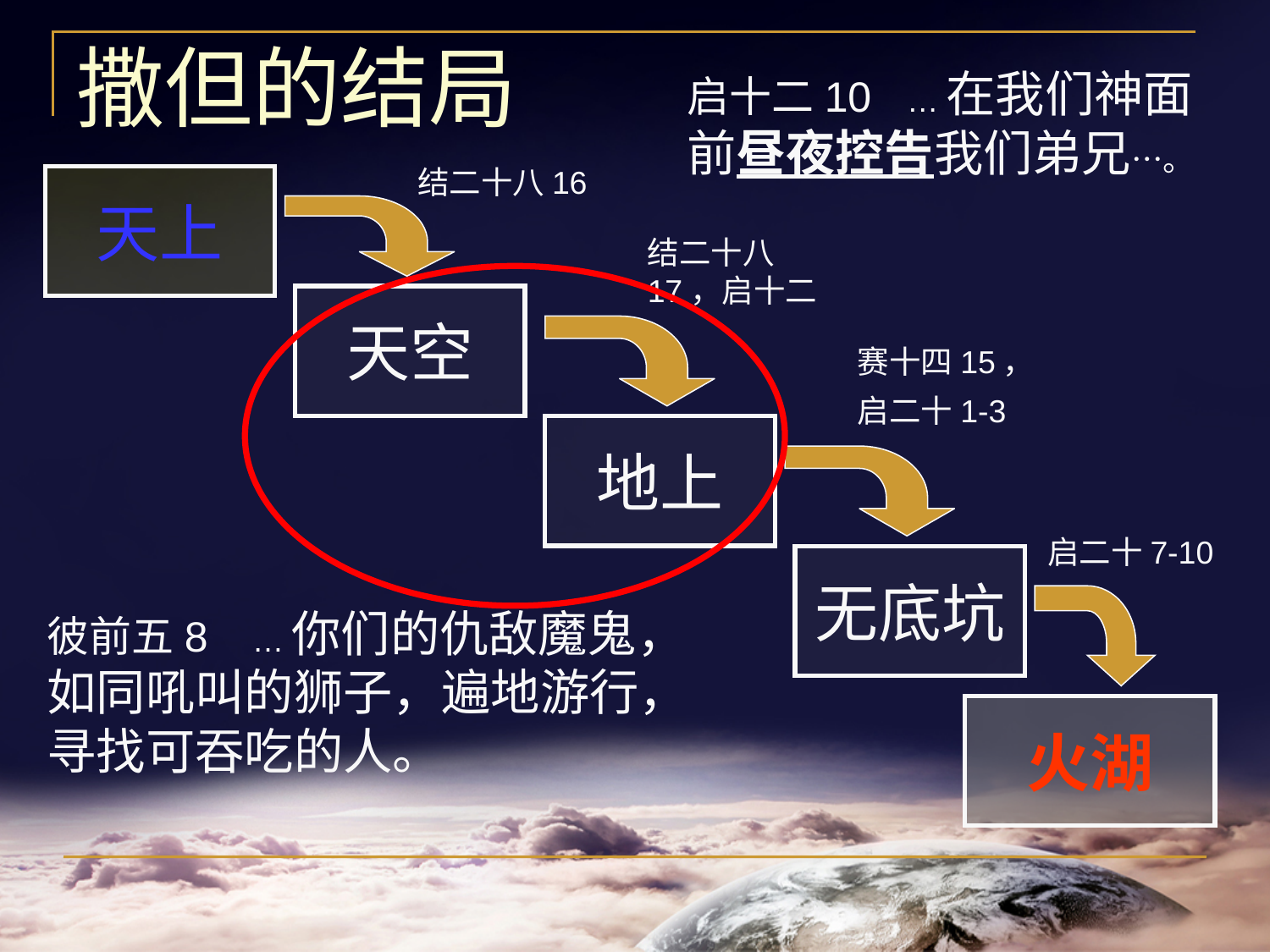

# 撒但的结局
启十二10    …在我们神面前昼夜控告我们弟兄…。

结二十八16
天上
结二十八17，启十二

天空
赛十四15，
启二十1-3

地上
启二十7-10
无底坑

彼前五8     …你们的仇敌魔鬼，如同吼叫的狮子，遍地游行，寻找可吞吃的人。
火湖